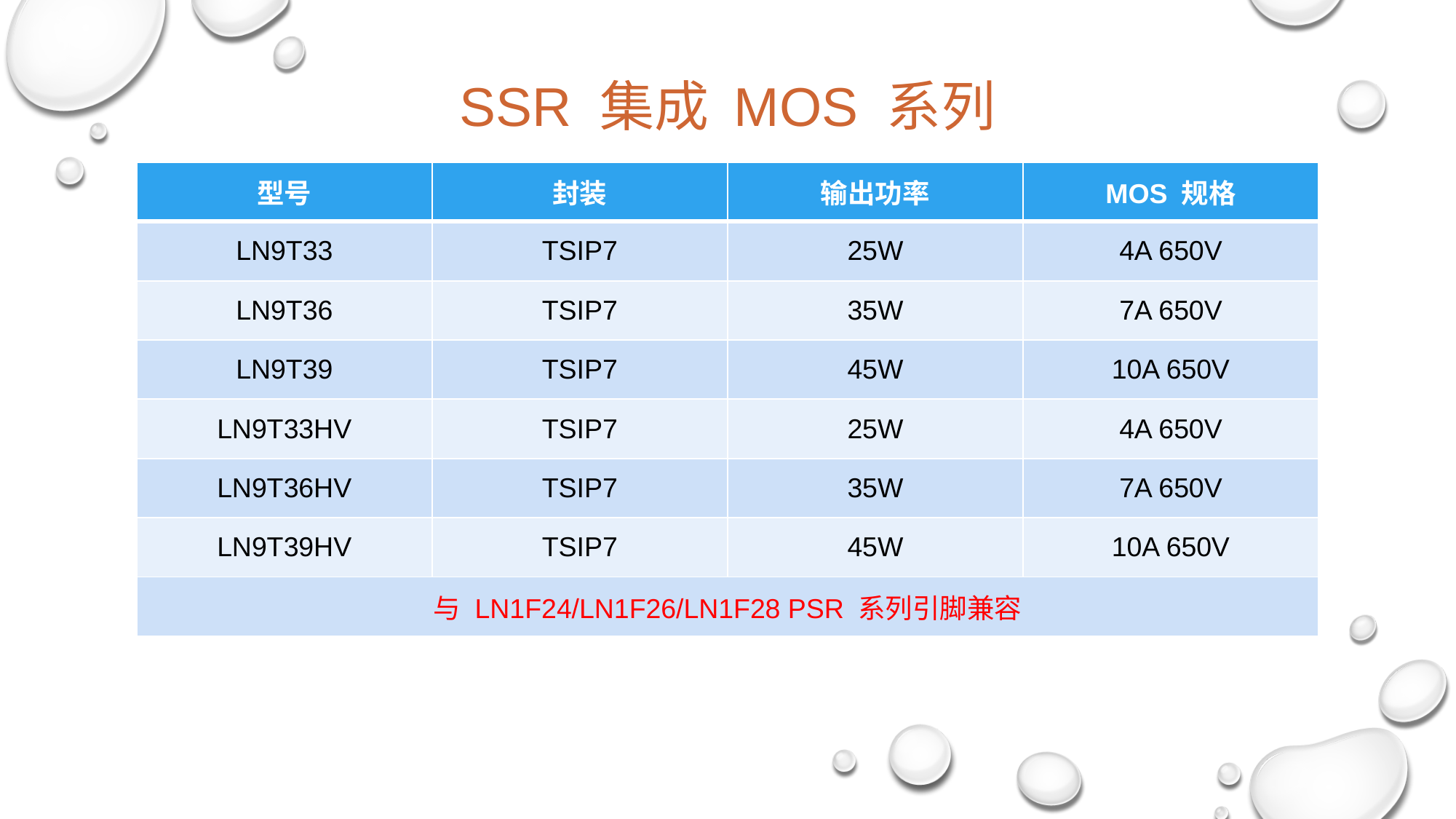

SSR 集成 MOS 系列
| 型号 | 封装 | 输出功率 | MOS 规格 |
| --- | --- | --- | --- |
| LN9T33 | TSIP7 | 25W | 4A 650V |
| LN9T36 | TSIP7 | 35W | 7A 650V |
| LN9T39 | TSIP7 | 45W | 10A 650V |
| LN9T33HV | TSIP7 | 25W | 4A 650V |
| LN9T36HV | TSIP7 | 35W | 7A 650V |
| LN9T39HV | TSIP7 | 45W | 10A 650V |
| 与 LN1F24/LN1F26/LN1F28 PSR 系列引脚兼容 |  |  |  |